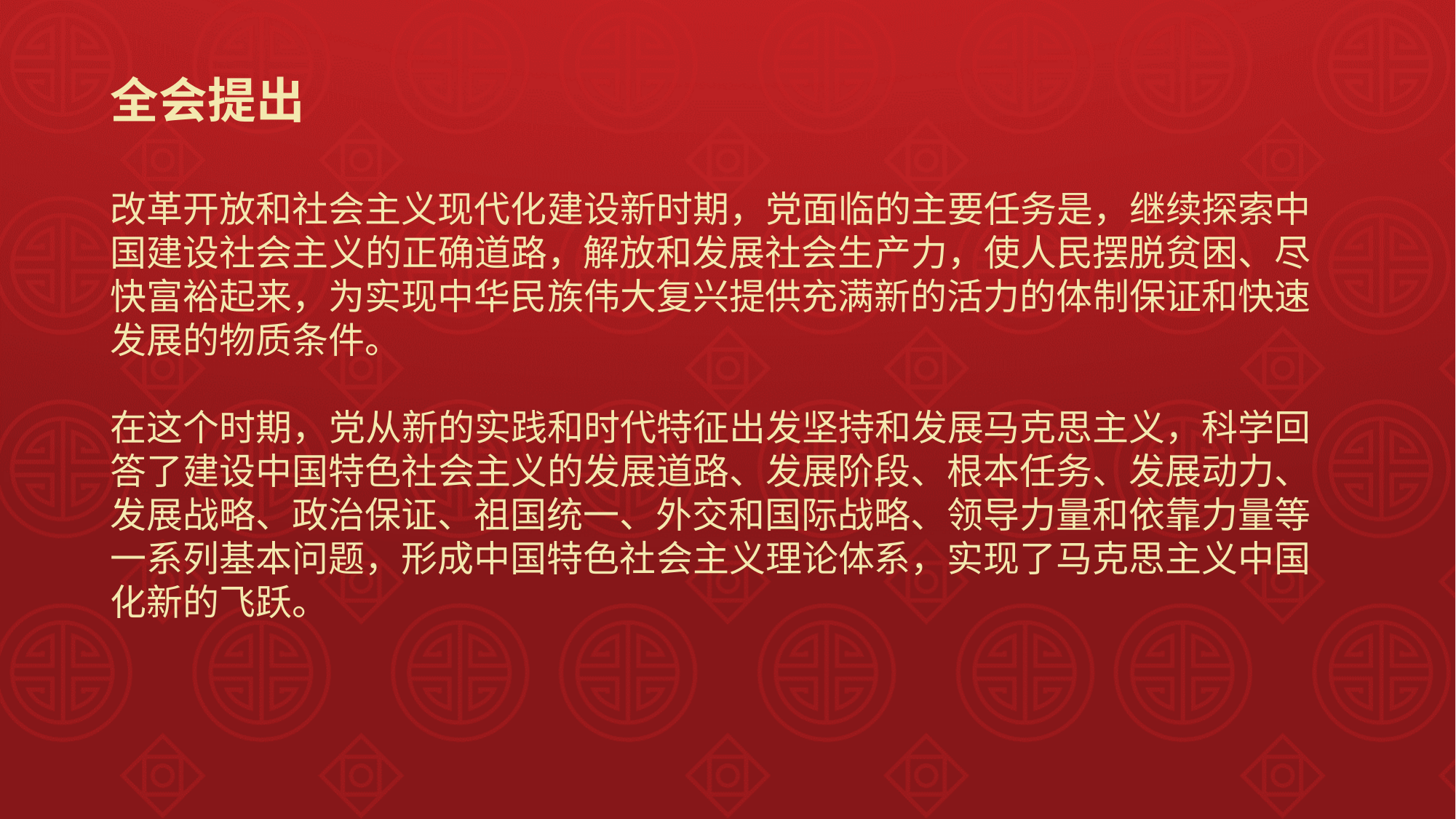

全会提出

改革开放和社会主义现代化建设新时期，党面临的主要任务是，继续探索中国建设社会主义的正确道路，解放和发展社会生产力，使人民摆脱贫困、尽快富裕起来，为实现中华民族伟大复兴提供充满新的活力的体制保证和快速发展的物质条件。

在这个时期，党从新的实践和时代特征出发坚持和发展马克思主义，科学回答了建设中国特色社会主义的发展道路、发展阶段、根本任务、发展动力、发展战略、政治保证、祖国统一、外交和国际战略、领导力量和依靠力量等一系列基本问题，形成中国特色社会主义理论体系，实现了马克思主义中国化新的飞跃。